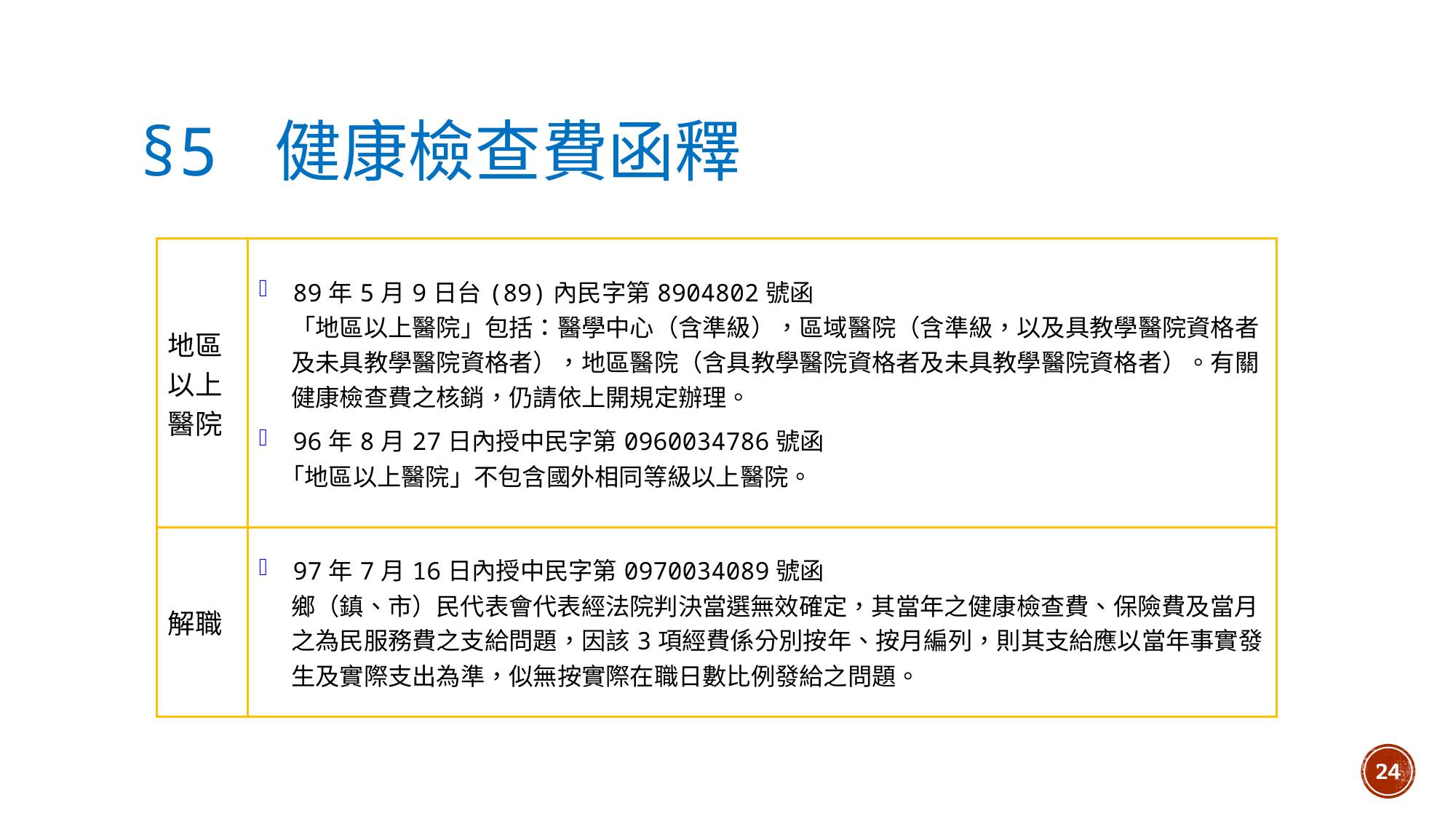

# §5 健康檢查費函釋
| 地區以上醫院 | 89年5月9日台(89)內民字第8904802號函 「地區以上醫院」包括：醫學中心（含準級），區域醫院（含準級，以及具教學醫院資格者及未具教學醫院資格者），地區醫院（含具教學醫院資格者及未具教學醫院資格者）。有關健康檢查費之核銷，仍請依上開規定辦理。 96年8月27日內授中民字第0960034786號函 「地區以上醫院」不包含國外相同等級以上醫院。 |
| --- | --- |
| 解職 | 97年7月16日內授中民字第0970034089號函 鄉（鎮、市）民代表會代表經法院判決當選無效確定，其當年之健康檢查費、保險費及當月之為民服務費之支給問題，因該3項經費係分別按年、按月編列，則其支給應以當年事實發生及實際支出為準，似無按實際在職日數比例發給之問題。 |
24